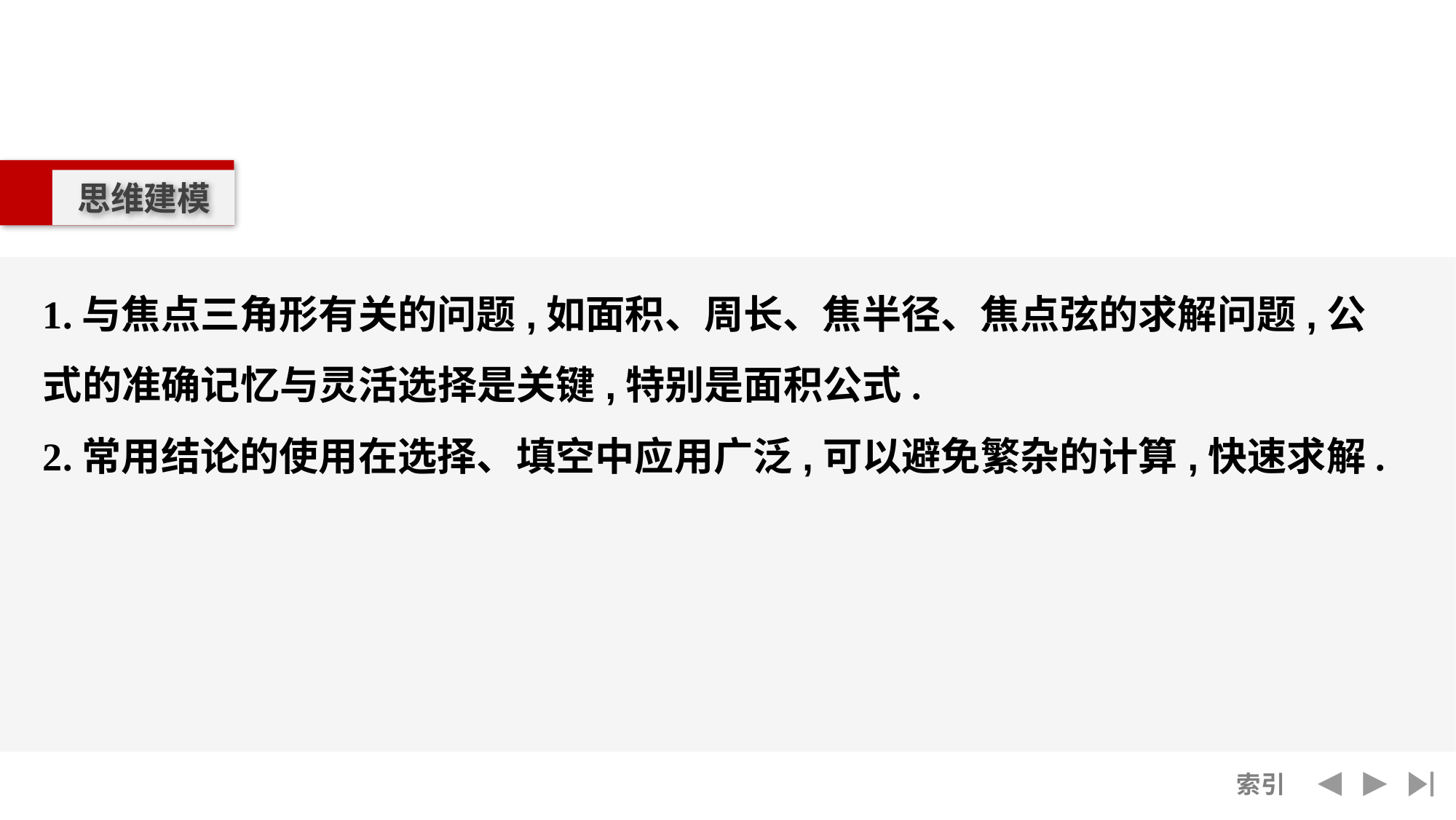

思维建模

1.与焦点三角形有关的问题,如面积、周长、焦半径、焦点弦的求解问题,公式的准确记忆与灵活选择是关键,特别是面积公式.
2.常用结论的使用在选择、填空中应用广泛,可以避免繁杂的计算,快速求解.